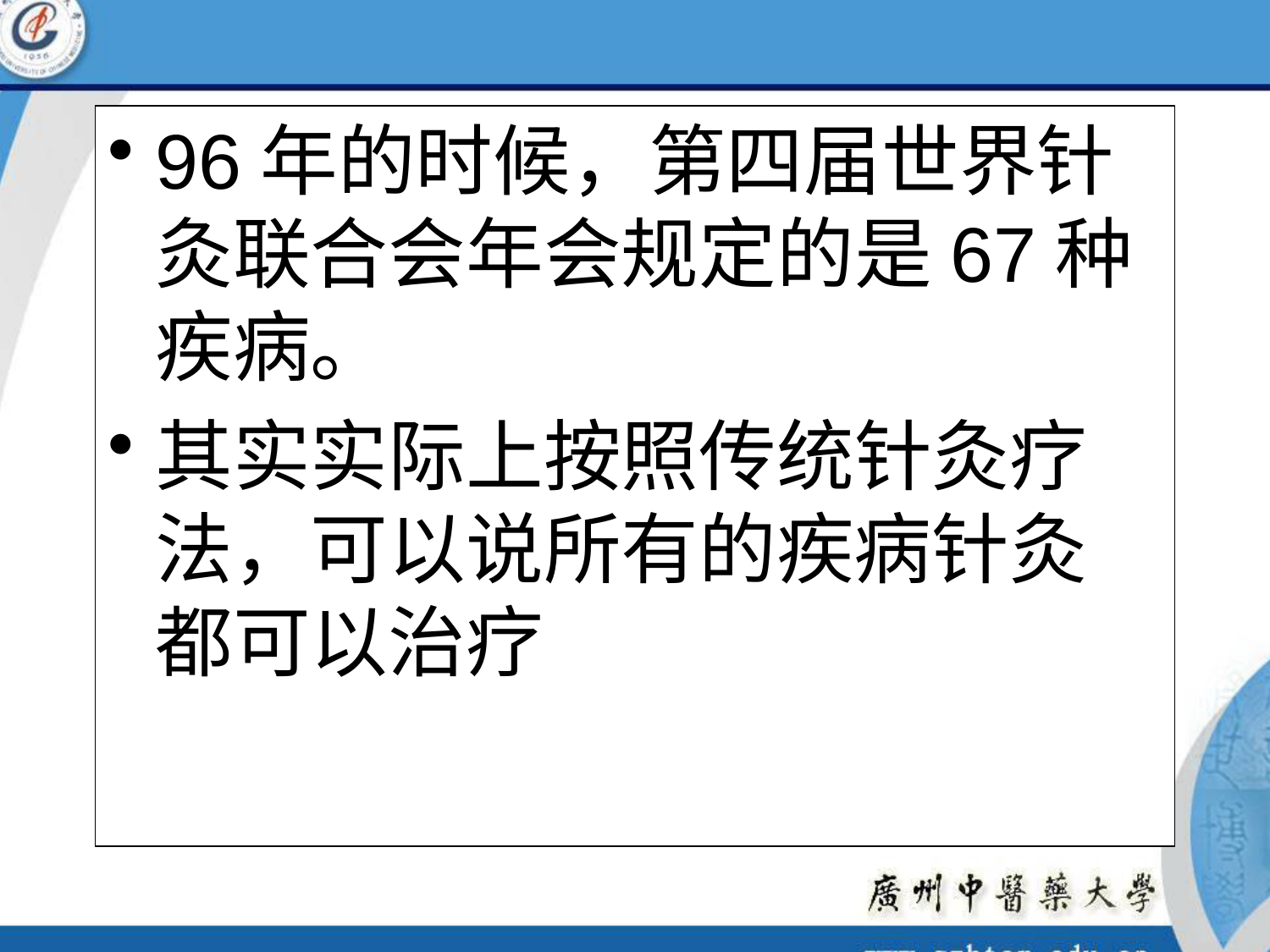

# 96年的时候，第四届世界针灸联合会年会规定的是67种疾病。
其实实际上按照传统针灸疗法，可以说所有的疾病针灸都可以治疗